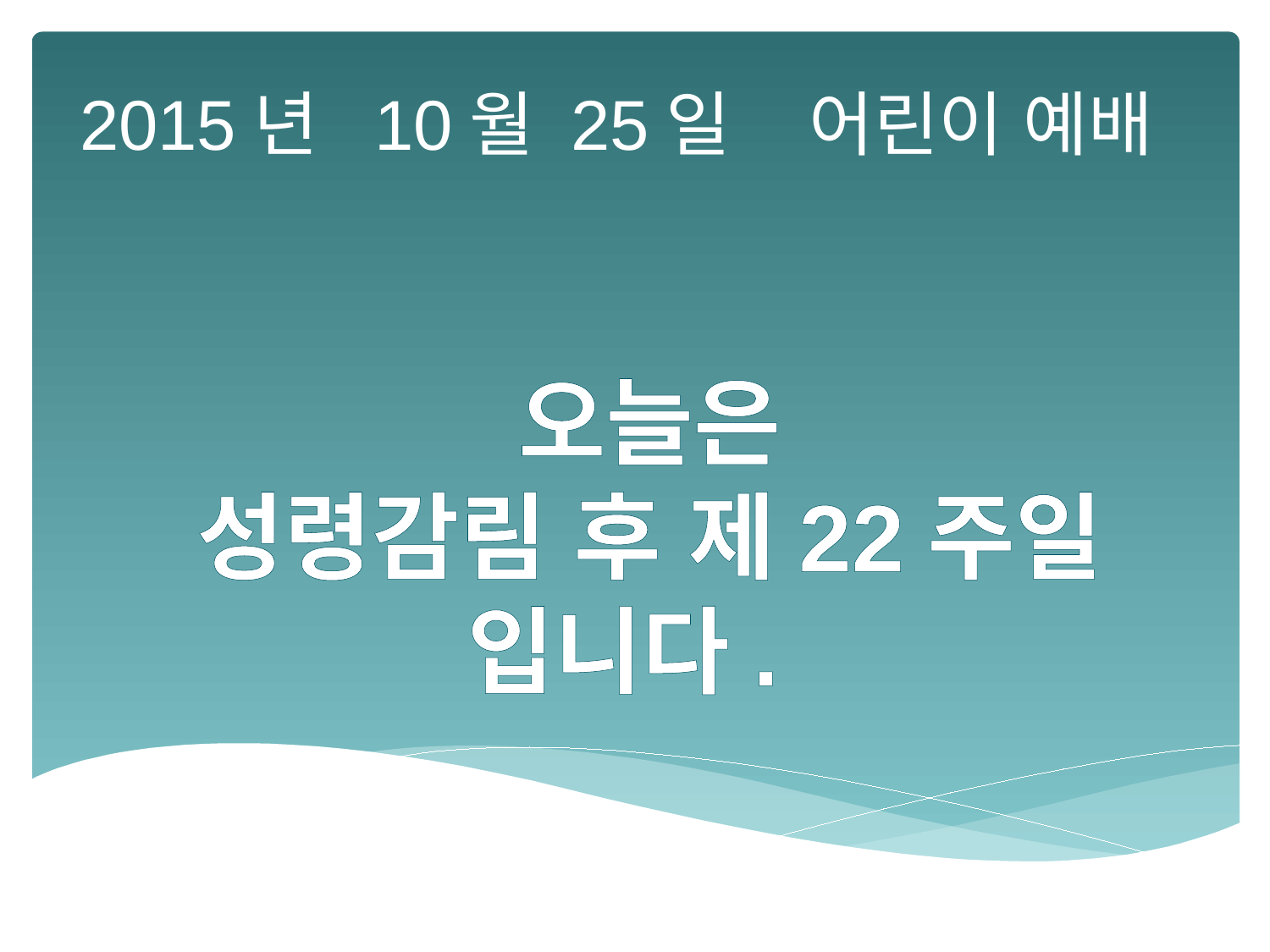

2015년  10월 25일    어린이 예배
오늘은
성령감림 후 제22주일
입니다.